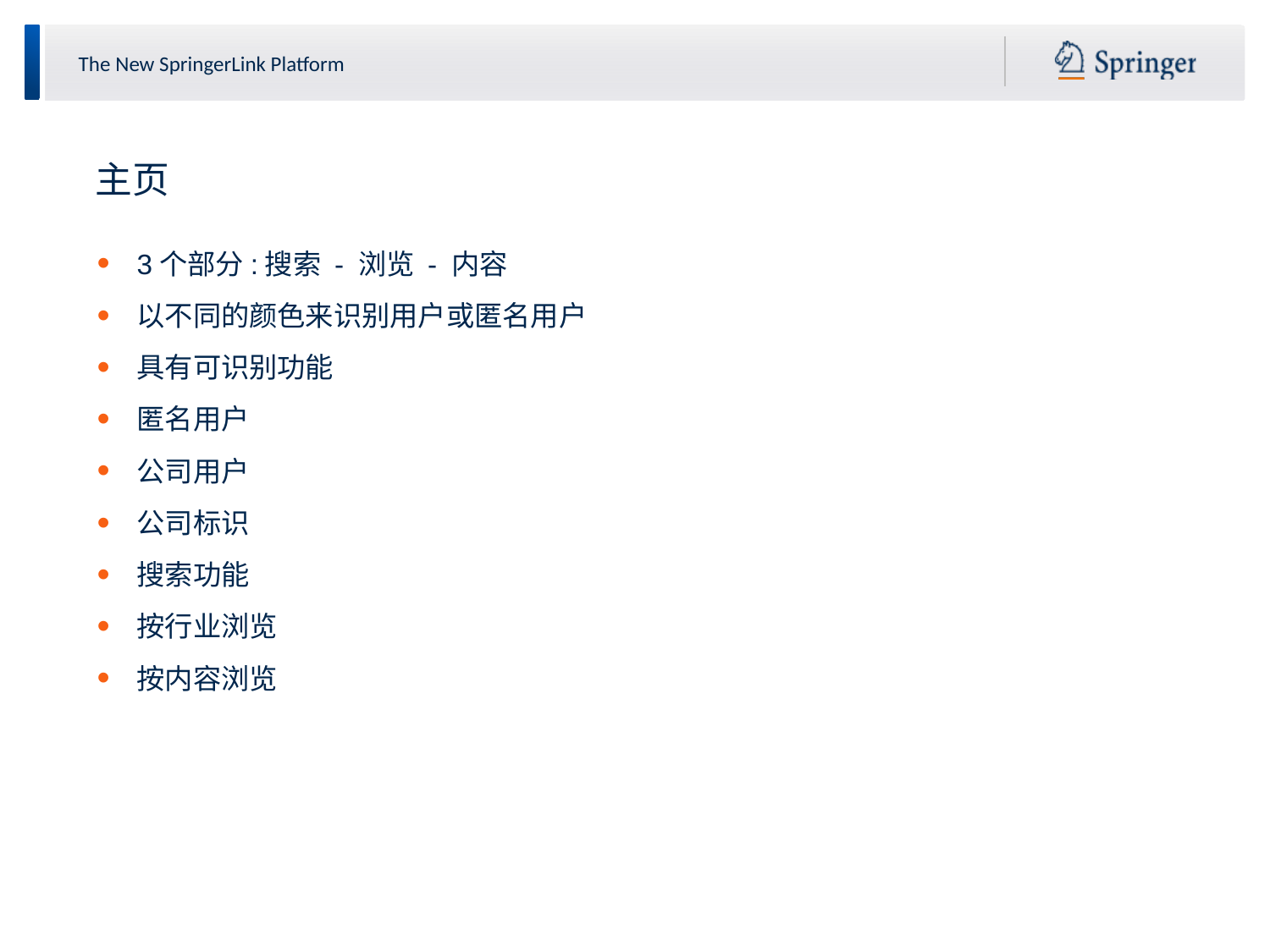

主页
3个部分:搜索 - 浏览 - 内容
以不同的颜色来识别用户或匿名用户
具有可识别功能
匿名用户
公司用户
公司标识
搜索功能
按行业浏览
按内容浏览